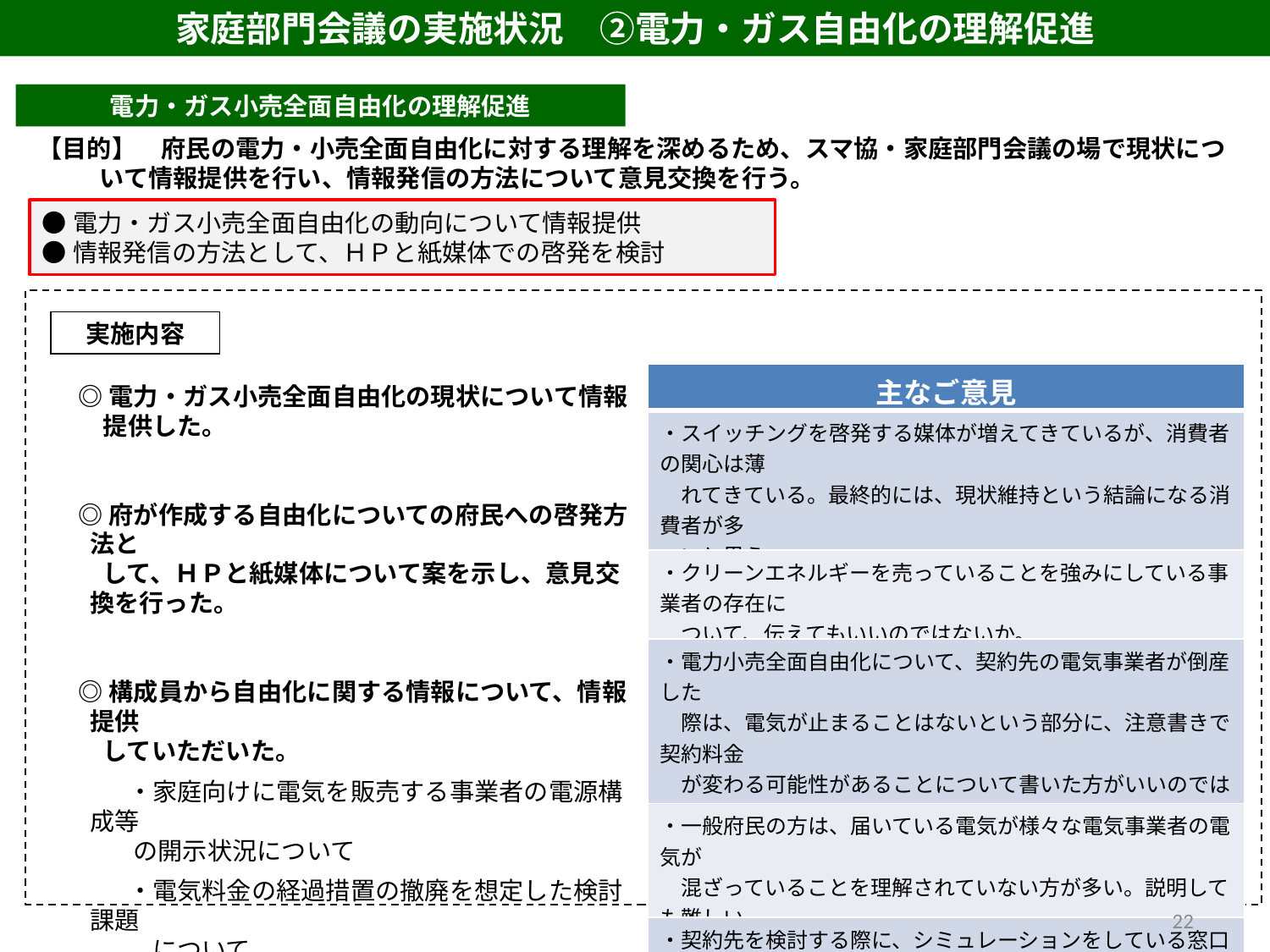

家庭部門会議の実施状況　②電力・ガス自由化の理解促進
電力・ガス小売全面自由化の理解促進
【目的】　府民の電力・小売全面自由化に対する理解を深めるため、スマ協・家庭部門会議の場で現状について情報提供を行い、情報発信の方法について意見交換を行う。

●電力・ガス小売全面自由化の動向について情報提供
●情報発信の方法として、ＨＰと紙媒体での啓発を検討

実施内容
| 主なご意見 |
| --- |
| ・スイッチングを啓発する媒体が増えてきているが、消費者の関心は薄 　れてきている。最終的には、現状維持という結論になる消費者が多 　いと思う。 |
| ・クリーンエネルギーを売っていることを強みにしている事業者の存在に 　ついて、伝えてもいいのではないか。 |
| ・電力小売全面自由化について、契約先の電気事業者が倒産した 　際は、電気が止まることはないという部分に、注意書きで契約料金 　が変わる可能性があることについて書いた方がいいのではないか。 |
| ・一般府民の方は、届いている電気が様々な電気事業者の電気が 　混ざっていることを理解されていない方が多い。説明しても難しい。 |
| ・契約先を検討する際に、シミュレーションをしている窓口があるが、あ 　まり電気やガスについての自社の強みを話してくれない。説明される 　のは、安さばかりだ。 |
| ・自由化の制度がわかにくいため、詐欺被害が出てくる。そのため、制 　度の根本的な目的や概要について啓発してはどうか。 |
◎電力・ガス小売全面自由化の現状について情報
　提供した。

◎府が作成する自由化についての府民への啓発方法と
　して、ＨＰと紙媒体について案を示し、意見交換を行った。

◎構成員から自由化に関する情報について、情報提供
　していただいた。
　　・家庭向けに電気を販売する事業者の電源構成等
　　 の開示状況について
　　・電気料金の経過措置の撤廃を想定した検討課題
　　　について
22